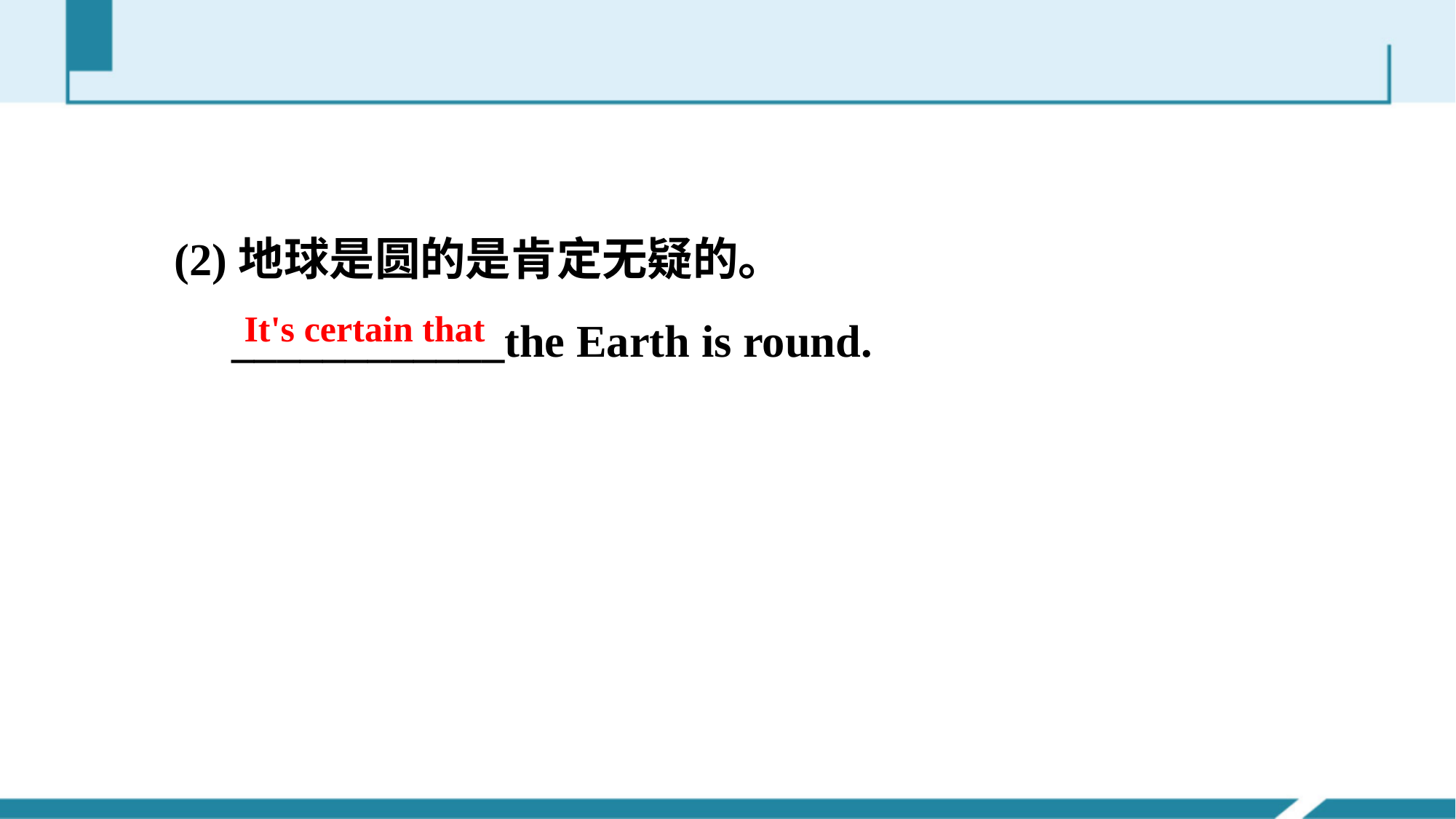

(2)地球是圆的是肯定无疑的。
     ____________the Earth is round.
It's certain that